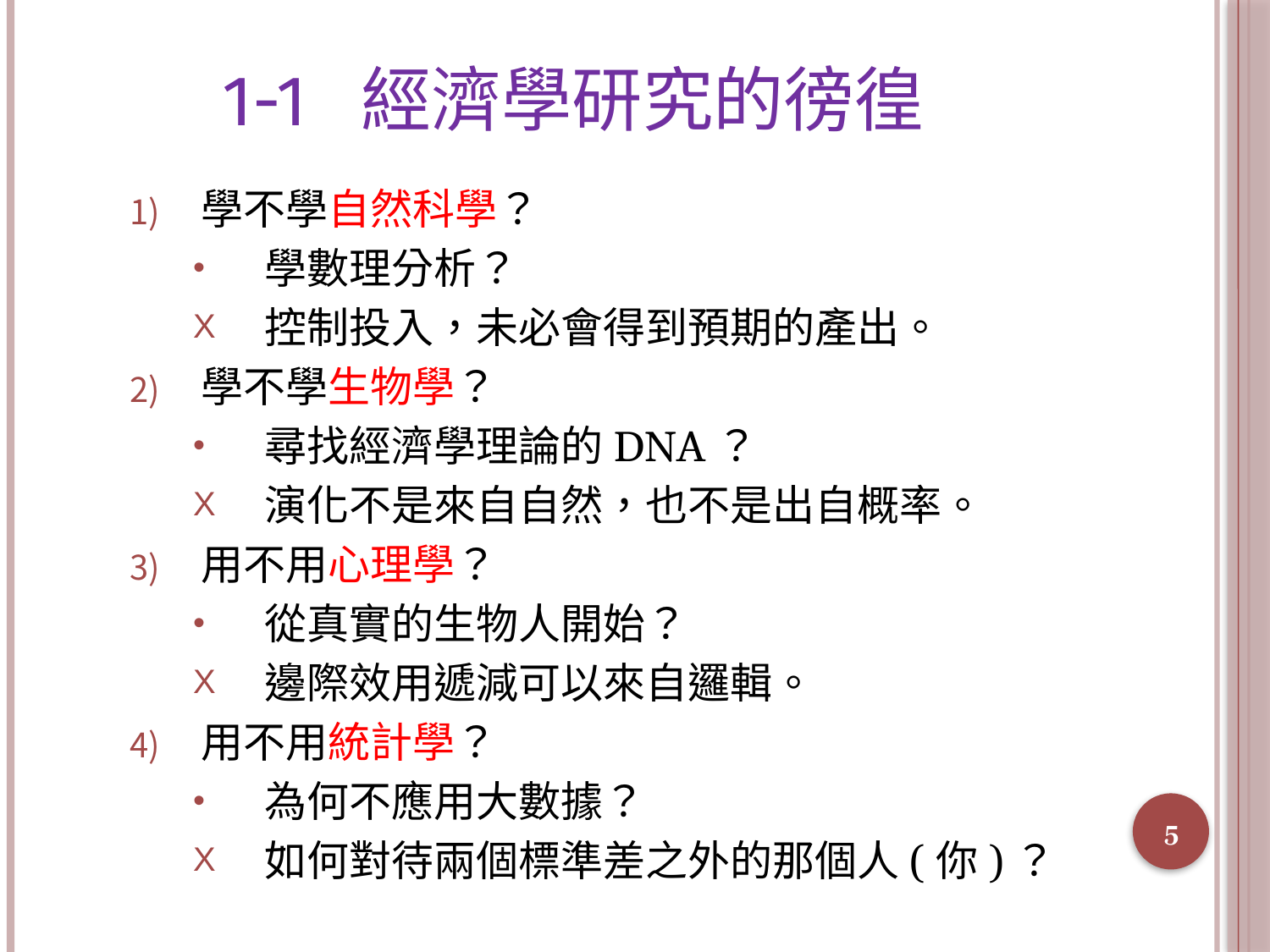

# 1-1  經濟學研究的徬徨
學不學自然科學？
學數理分析？
控制投入，未必會得到預期的產出。
學不學生物學？
尋找經濟學理論的DNA？
演化不是來自自然，也不是出自概率。
用不用心理學？
從真實的生物人開始？
邊際效用遞減可以來自邏輯。
用不用統計學？
為何不應用大數據？
如何對待兩個標準差之外的那個人(你)？
5